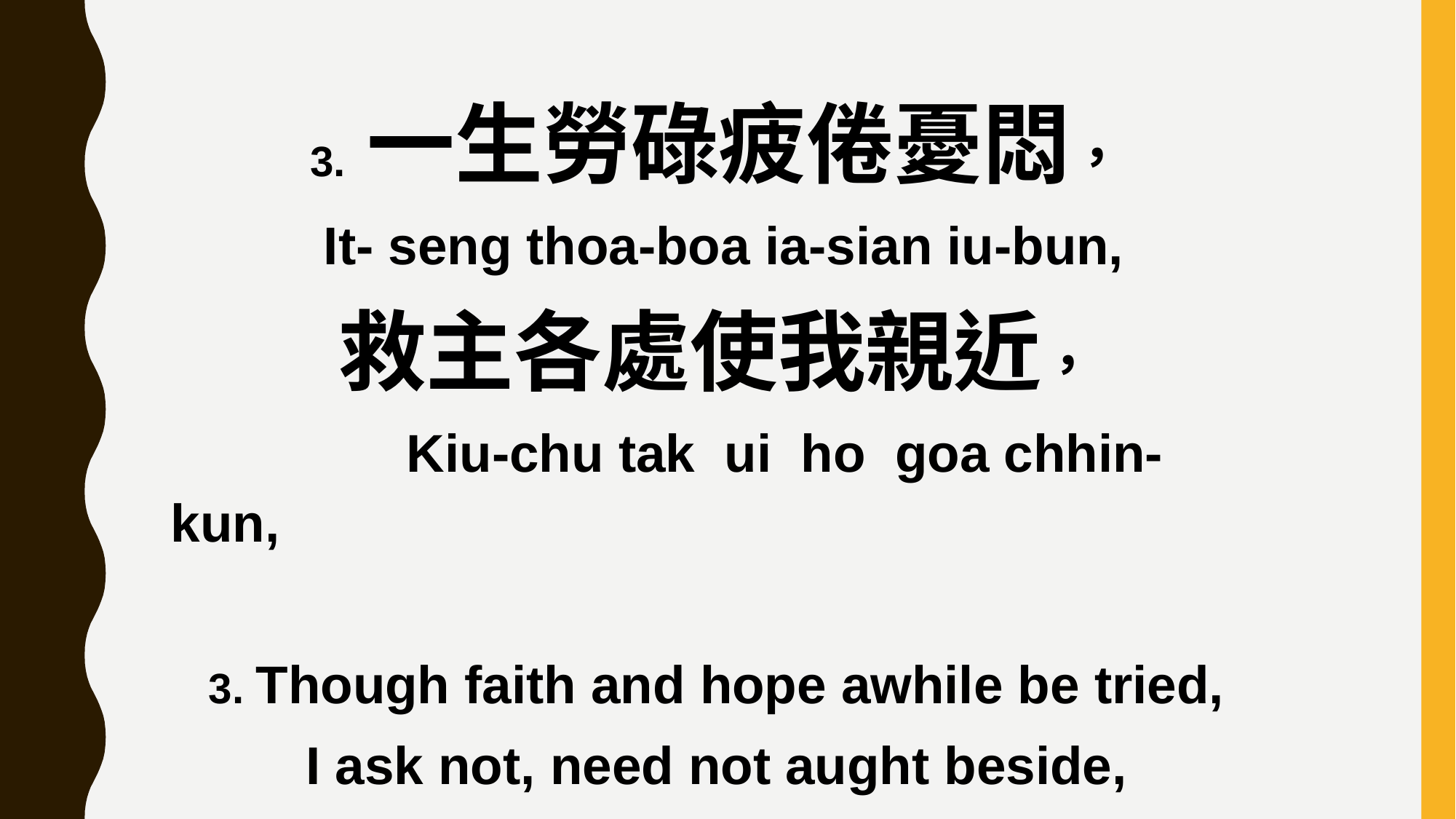

3. 一生勞碌疲倦憂悶，
 It- seng thoa-boa ia-sian iu-bun,
救主各處使我親近，
                Kiu-chu tak  ui  ho  goa chhin-kun,

3. Though faith and hope awhile be tried,
I ask not, need not aught beside,